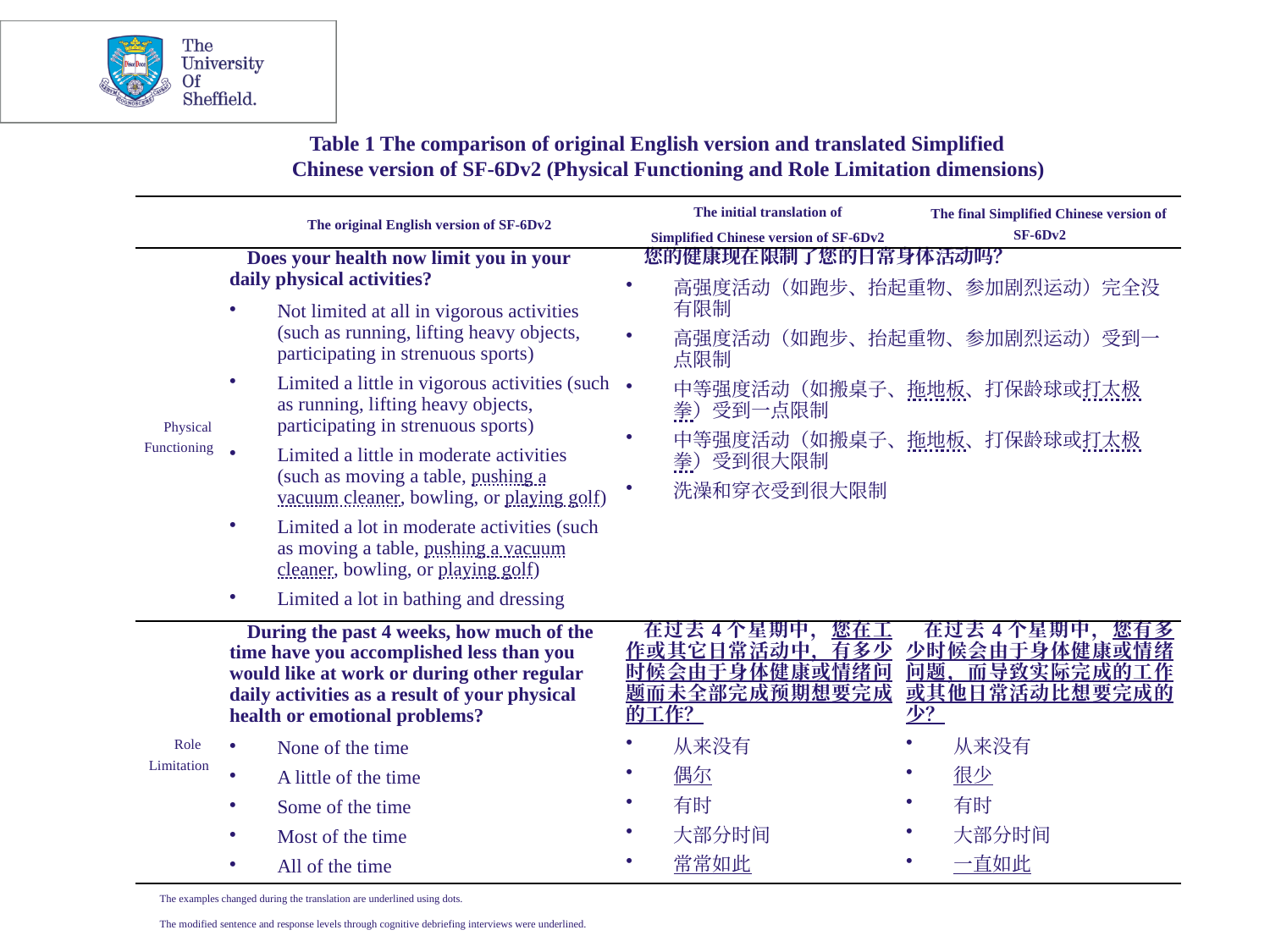

Table 1 The comparison of original English version and translated Simplified Chinese version of SF-6Dv2 (Physical Functioning and Role Limitation dimensions)

|  | The original English version of SF-6Dv2 | The initial translation of Simplified Chinese version of SF-6Dv2 | The final Simplified Chinese version of SF-6Dv2 |
| --- | --- | --- | --- |
| Physical Functioning | Does your health now limit you in your daily physical activities? Not limited at all in vigorous activities (such as running, lifting heavy objects, participating in strenuous sports) Limited a little in vigorous activities (such as running, lifting heavy objects, participating in strenuous sports) Limited a little in moderate activities (such as moving a table, pushing a vacuum cleaner, bowling, or playing golf) Limited a lot in moderate activities (such as moving a table, pushing a vacuum cleaner, bowling, or playing golf) Limited a lot in bathing and dressing | 您的健康现在限制了您的日常身体活动吗？ 高强度活动（如跑步、抬起重物、参加剧烈运动）完全没有限制 高强度活动（如跑步、抬起重物、参加剧烈运动）受到一点限制 中等强度活动（如搬桌子、拖地板、打保龄球或打太极拳）受到一点限制 中等强度活动（如搬桌子、拖地板、打保龄球或打太极拳）受到很大限制 洗澡和穿衣受到很大限制 |  |
| Role Limitation | During the past 4 weeks, how much of the time have you accomplished less than you would like at work or during other regular daily activities as a result of your physical health or emotional problems? None of the time A little of the time Some of the time Most of the time All of the time | 在过去4个星期中，您在工作或其它日常活动中，有多少时候会由于身体健康或情绪问题而未全部完成预期想要完成的工作？ 从来没有 偶尔 有时 大部分时间 常常如此 | 在过去4个星期中，您有多少时候会由于身体健康或情绪问题，而导致实际完成的工作或其他日常活动比想要完成的少？ 从来没有 很少 有时 大部分时间 一直如此 |
| The examples changed during the translation are underlined using dots. The modified sentence and response levels through cognitive debriefing interviews were underlined. |  |  |  |